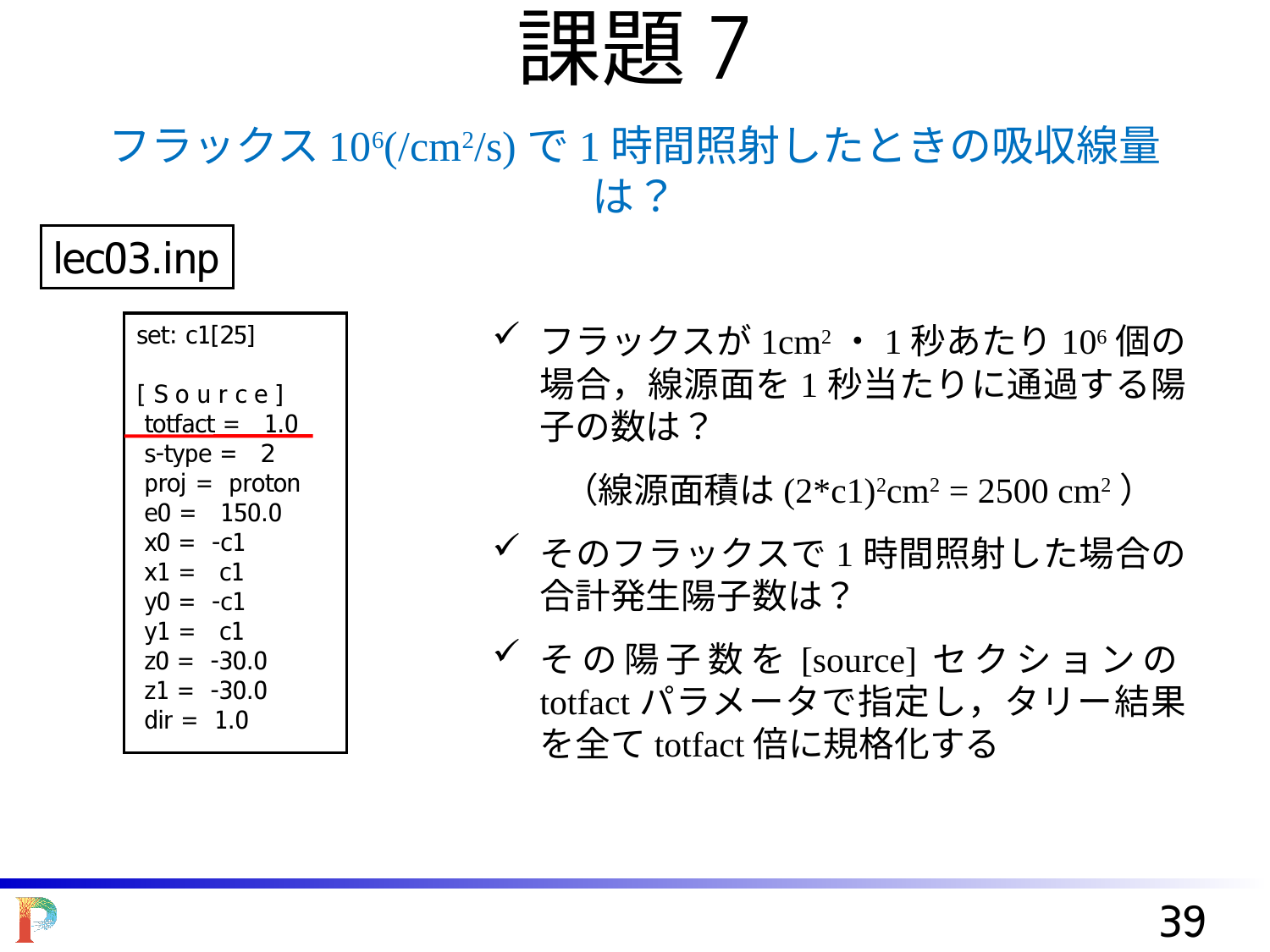

課題7
フラックス106(/cm2/s)で1時間照射したときの吸収線量は？
lec03.inp
set: c1[25]

[ S o u r c e ]
 totfact =   1.0
 s-type =   2
 proj =  proton
 e0 =   150.0
 x0 =  -c1
 x1 =   c1
 y0 =  -c1
 y1 =   c1
 z0 =  -30.0
 z1 =  -30.0
 dir =  1.0
フラックスが1cm2・1秒あたり106個の場合，線源面を1秒当たりに通過する陽子の数は？
　　（線源面積は(2*c1)2cm2 = 2500 cm2）
そのフラックスで1時間照射した場合の合計発生陽子数は？
その陽子数を[source]セクションのtotfactパラメータで指定し，タリー結果を全てtotfact倍に規格化する